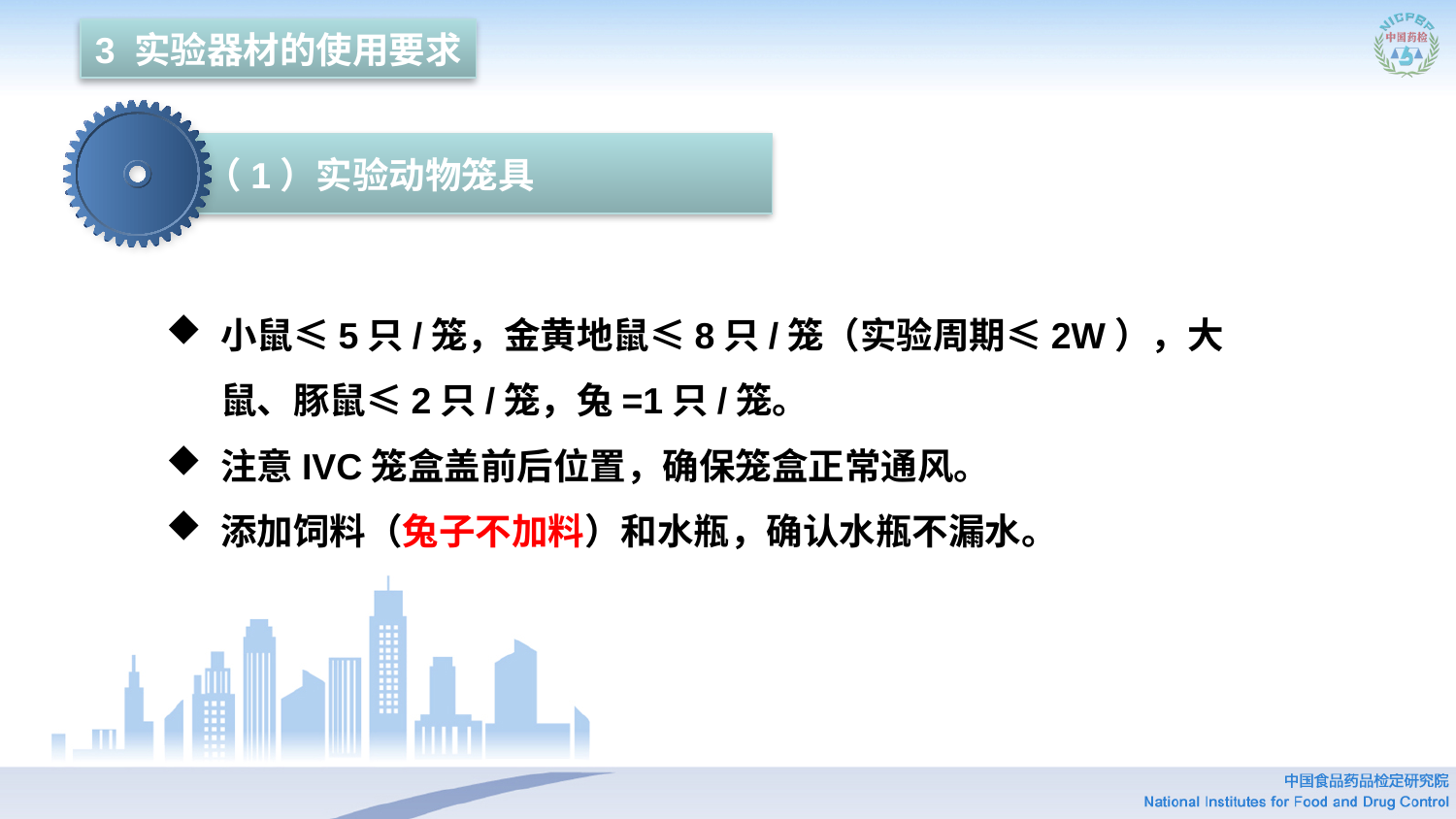

3 实验器材的使用要求

  （1）实验动物笼具
小鼠≤5只/笼，金黄地鼠≤8只/笼（实验周期≤2W），大鼠、豚鼠≤2只/笼，兔=1只/笼。
注意IVC笼盒盖前后位置，确保笼盒正常通风。
添加饲料（兔子不加料）和水瓶，确认水瓶不漏水。